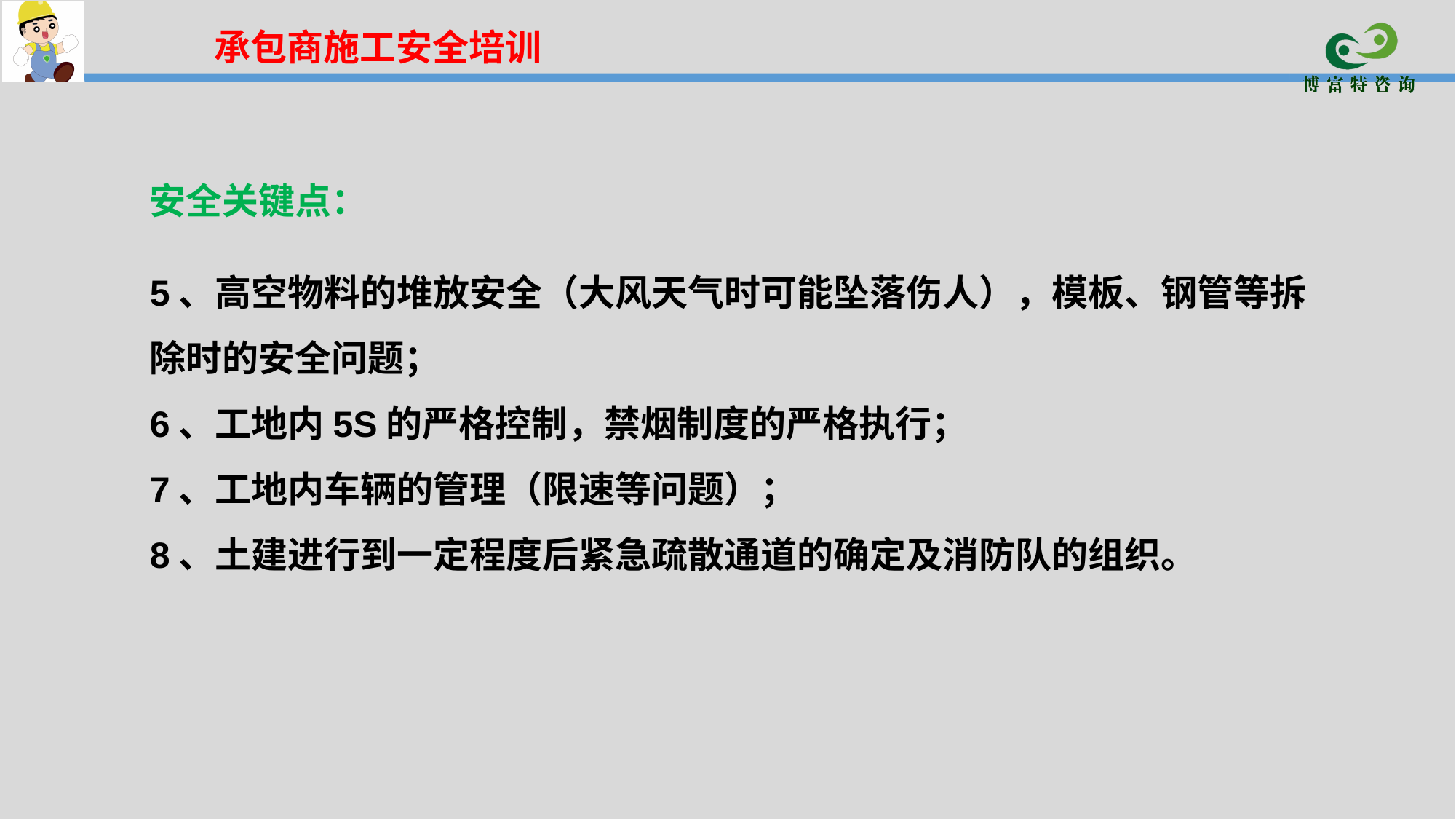

承包商施工安全培训
安全关键点：
5、高空物料的堆放安全（大风天气时可能坠落伤人），模板、钢管等拆除时的安全问题；
6、工地内5S的严格控制，禁烟制度的严格执行；
7、工地内车辆的管理（限速等问题）；
8、土建进行到一定程度后紧急疏散通道的确定及消防队的组织。
# 30